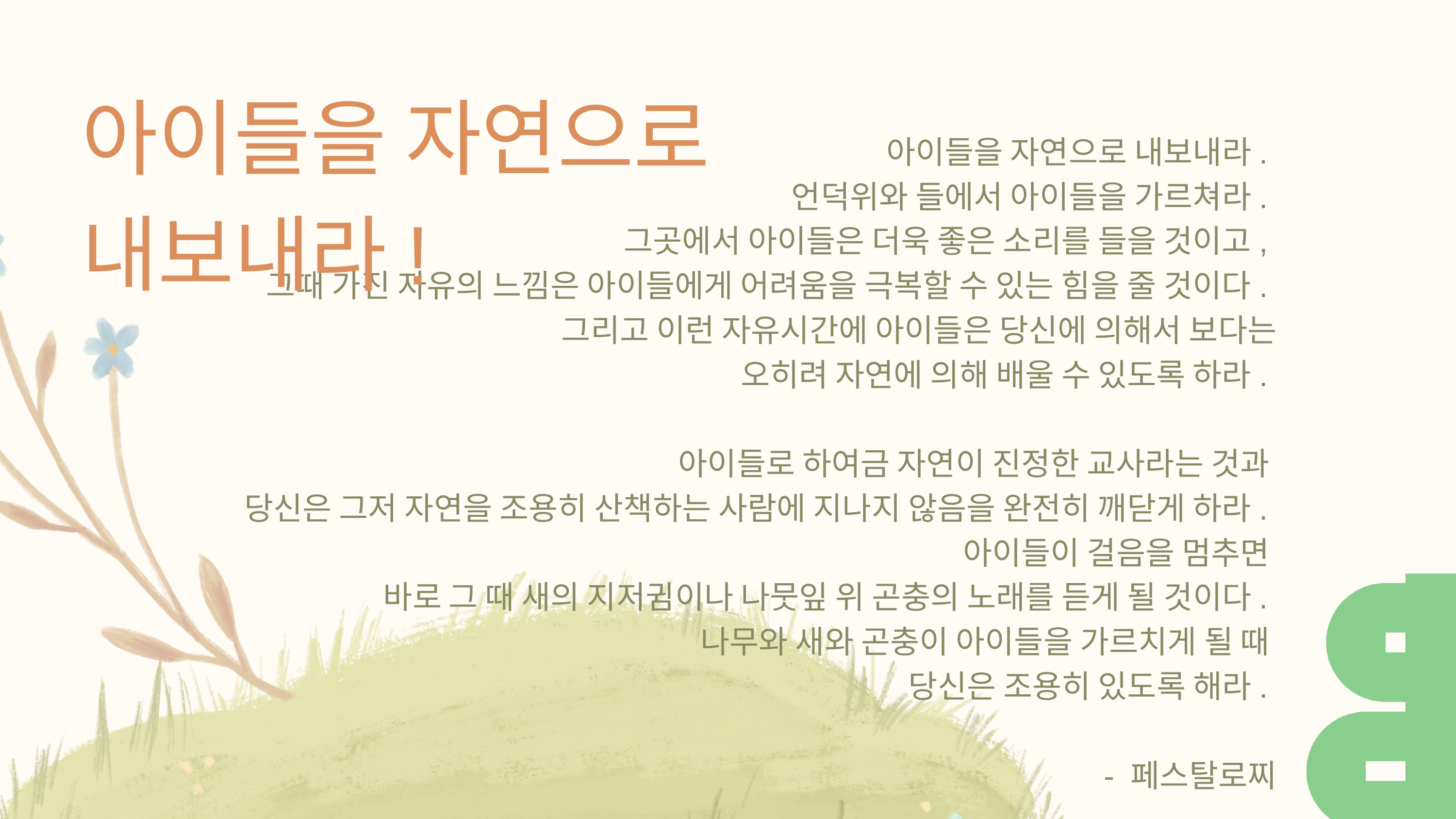

아이들을 자연으로 내보내라!
아이들을 자연으로 내보내라.
언덕위와 들에서 아이들을 가르쳐라.
그곳에서 아이들은 더욱 좋은 소리를 들을 것이고,
그때 가진 자유의 느낌은 아이들에게 어려움을 극복할 수 있는 힘을 줄 것이다.
그리고 이런 자유시간에 아이들은 당신에 의해서 보다는
 오히려 자연에 의해 배울 수 있도록 하라.

아이들로 하여금 자연이 진정한 교사라는 것과
당신은 그저 자연을 조용히 산책하는 사람에 지나지 않음을 완전히 깨닫게 하라.
아이들이 걸음을 멈추면
바로 그 때 새의 지저귐이나 나뭇잎 위 곤충의 노래를 듣게 될 것이다.
나무와 새와 곤충이 아이들을 가르치게 될 때
당신은 조용히 있도록 해라.

- 페스탈로찌